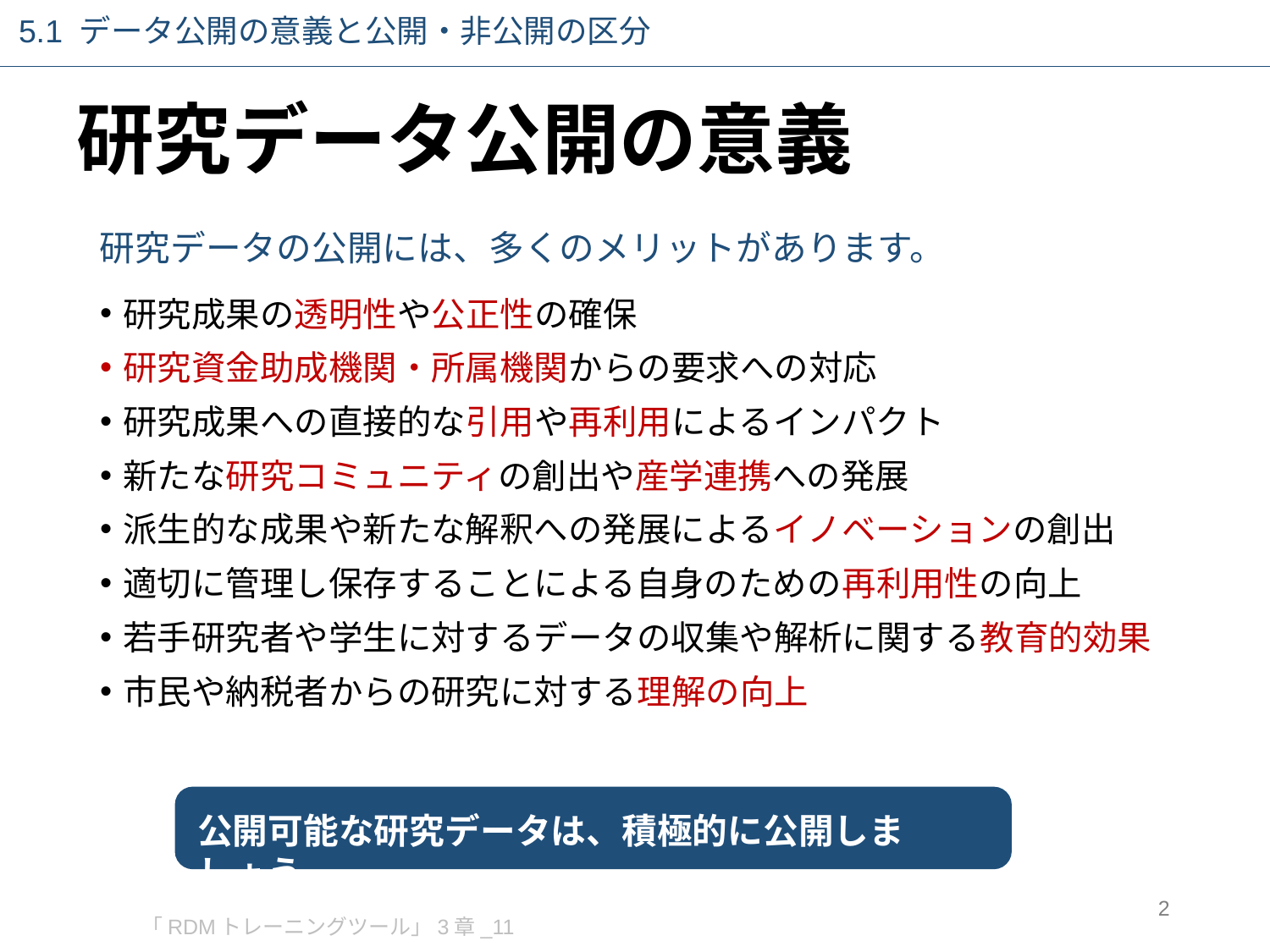

5.1 データ公開の意義と公開・非公開の区分

# 研究データ公開の意義
研究データの公開には、多くのメリットがあります。
研究成果の透明性や公正性の確保
研究資金助成機関・所属機関からの要求への対応
研究成果への直接的な引用や再利用によるインパクト
新たな研究コミュニティの創出や産学連携への発展
派生的な成果や新たな解釈への発展によるイノベーションの創出
適切に管理し保存することによる自身のための再利用性の向上
若手研究者や学生に対するデータの収集や解析に関する教育的効果
市民や納税者からの研究に対する理解の向上

公開可能な研究データは、積極的に公開しましょう。
2
「RDMトレーニングツール」3章_11